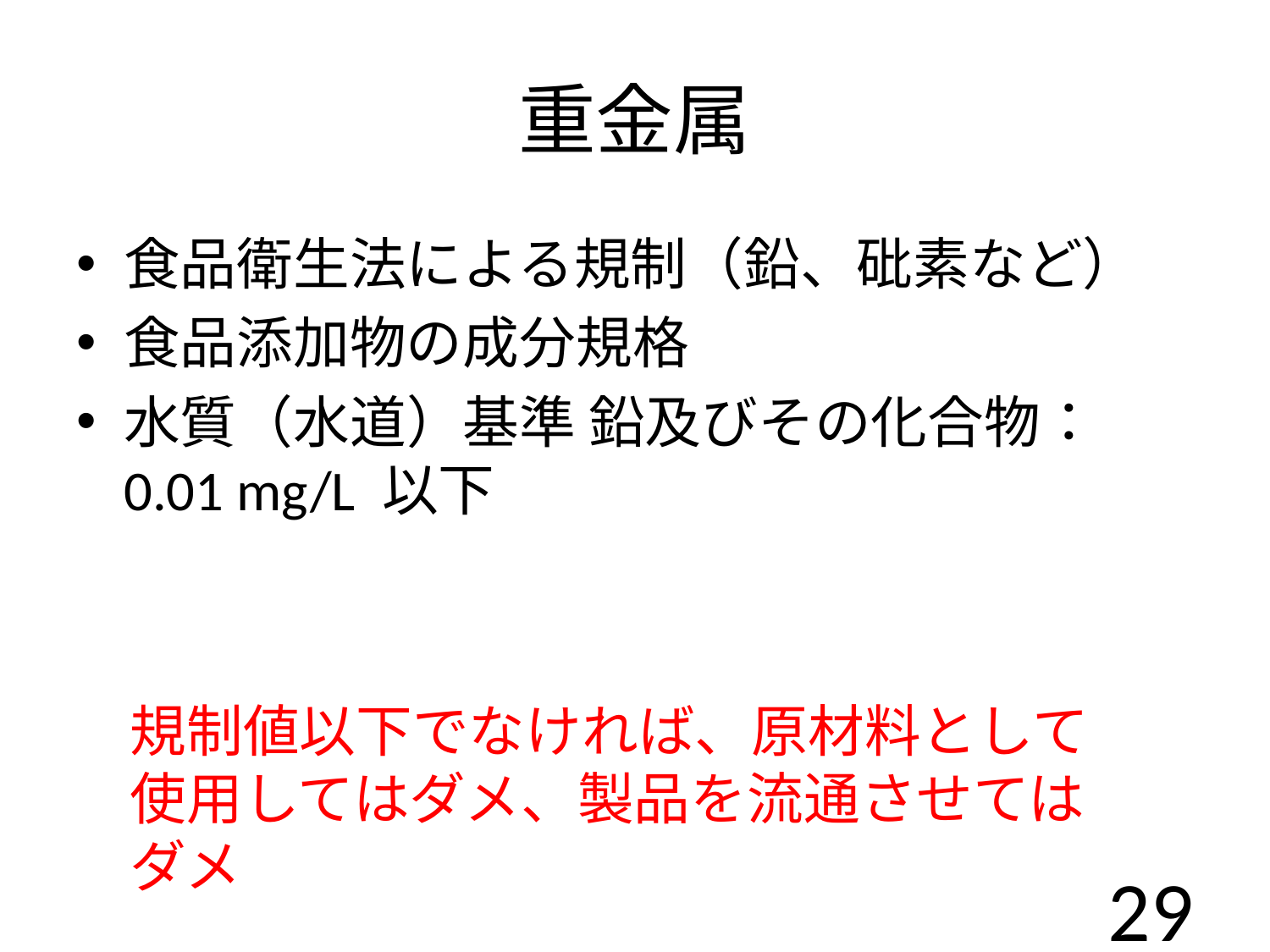

# 重金属
食品衛生法による規制（鉛、砒素など）
食品添加物の成分規格
水質（水道）基準 鉛及びその化合物： 0.01 mg/L 以下

規制値以下でなければ、原材料として使用してはダメ、製品を流通させてはダメ
29